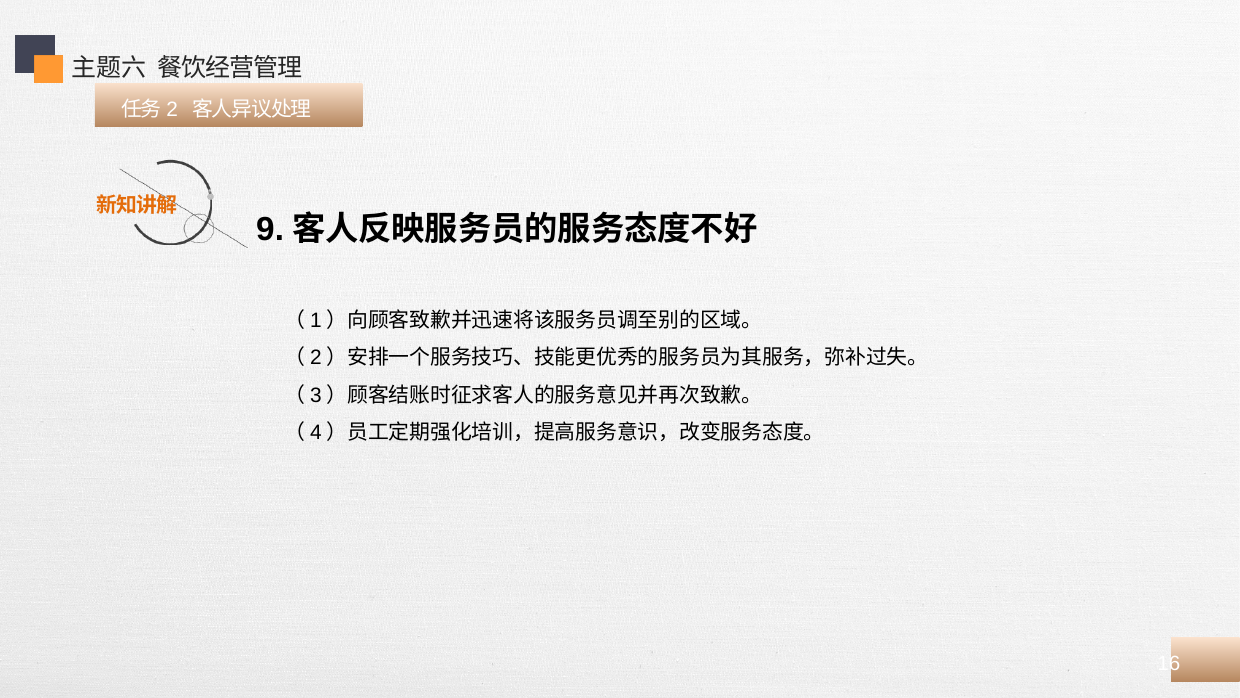

主题六  餐饮经营管理
 任务2  客人异议处理
9.客人反映服务员的服务态度不好

（1）向顾客致歉并迅速将该服务员调至别的区域。
（2）安排一个服务技巧、技能更优秀的服务员为其服务，弥补过失。
（3）顾客结账时征求客人的服务意见并再次致歉。
（4）员工定期强化培训，提高服务意识，改变服务态度。